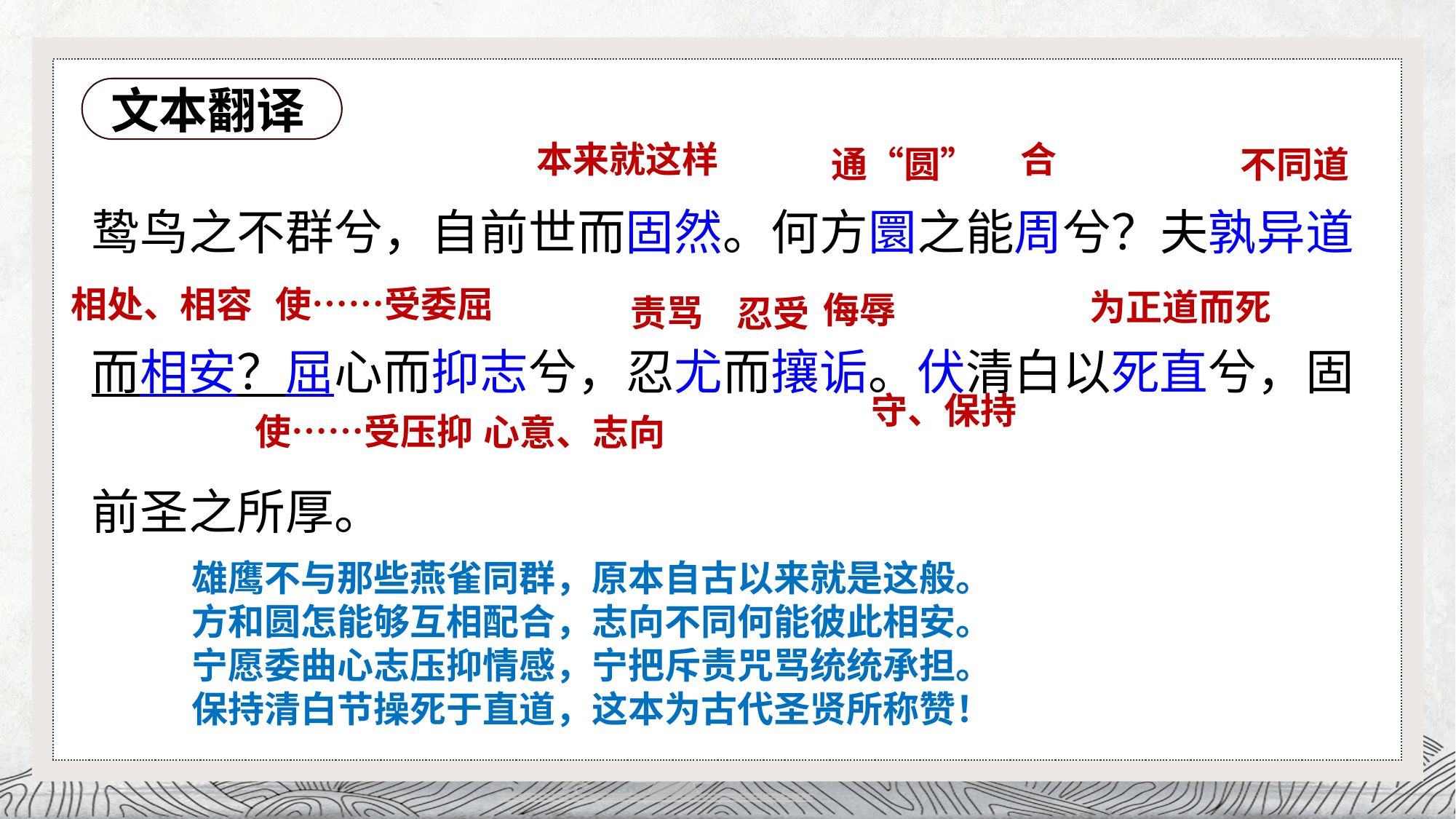

# 文本翻译
本来就这样
合
不同道
通“圆”
鸷鸟之不群兮，自前世而固然。何方圜之能周兮？夫孰异道

而相安？屈心而抑志兮，忍尤而攘诟。伏清白以死直兮，固

前圣之所厚。
使……受委屈
相处、相容
为正道而死
侮辱
责骂
忍受
守、保持
使……受压抑
心意、志向
雄鹰不与那些燕雀同群，原本自古以来就是这般。
方和圆怎能够互相配合，志向不同何能彼此相安。
宁愿委曲心志压抑情感，宁把斥责咒骂统统承担。
保持清白节操死于直道，这本为古代圣贤所称赞！